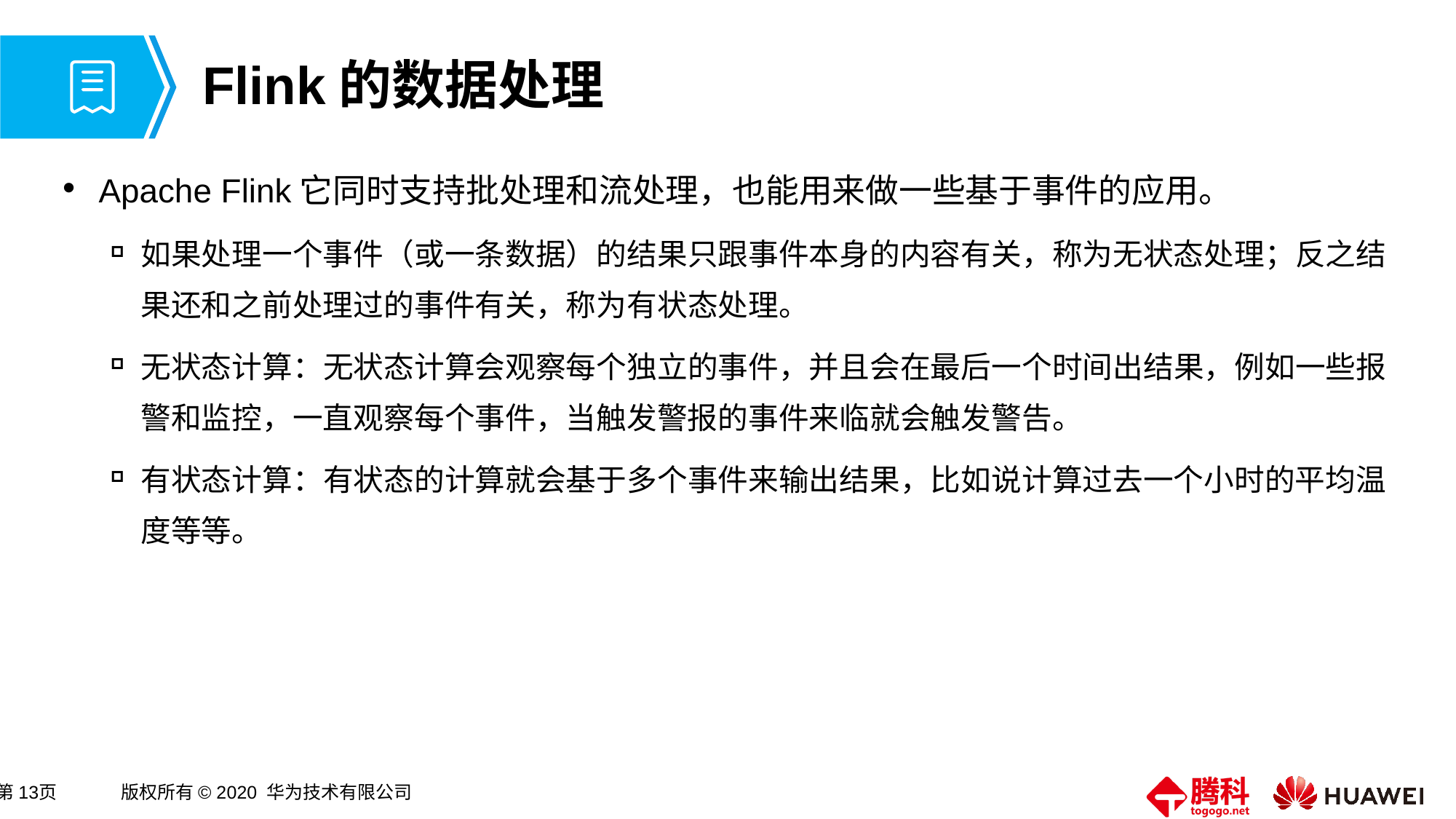

# Flink的数据处理
Apache Flink它同时支持批处理和流处理，也能用来做一些基于事件的应用。
如果处理一个事件（或一条数据）的结果只跟事件本身的内容有关，称为无状态处理；反之结果还和之前处理过的事件有关，称为有状态处理。
无状态计算：无状态计算会观察每个独立的事件，并且会在最后一个时间出结果，例如一些报警和监控，一直观察每个事件，当触发警报的事件来临就会触发警告。
有状态计算：有状态的计算就会基于多个事件来输出结果，比如说计算过去一个小时的平均温度等等。